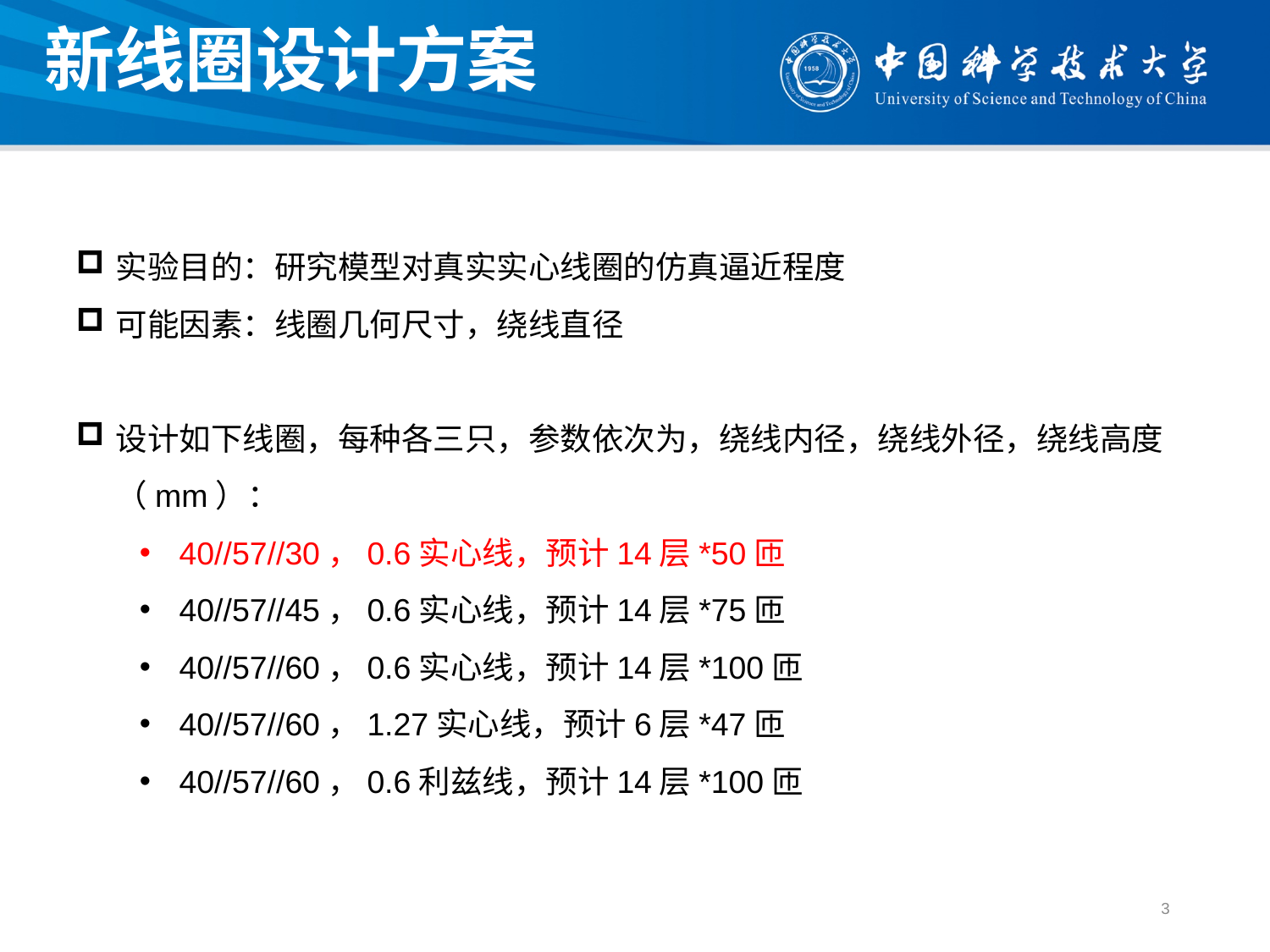

新线圈设计方案
实验目的：研究模型对真实实心线圈的仿真逼近程度
可能因素：线圈几何尺寸，绕线直径

设计如下线圈，每种各三只，参数依次为，绕线内径，绕线外径，绕线高度（mm）：
40//57//30，0.6实心线，预计14层*50匝
40//57//45，0.6实心线，预计14层*75匝
40//57//60，0.6实心线，预计14层*100匝
40//57//60，1.27实心线，预计6层*47匝
40//57//60，0.6利兹线，预计14层*100匝
3